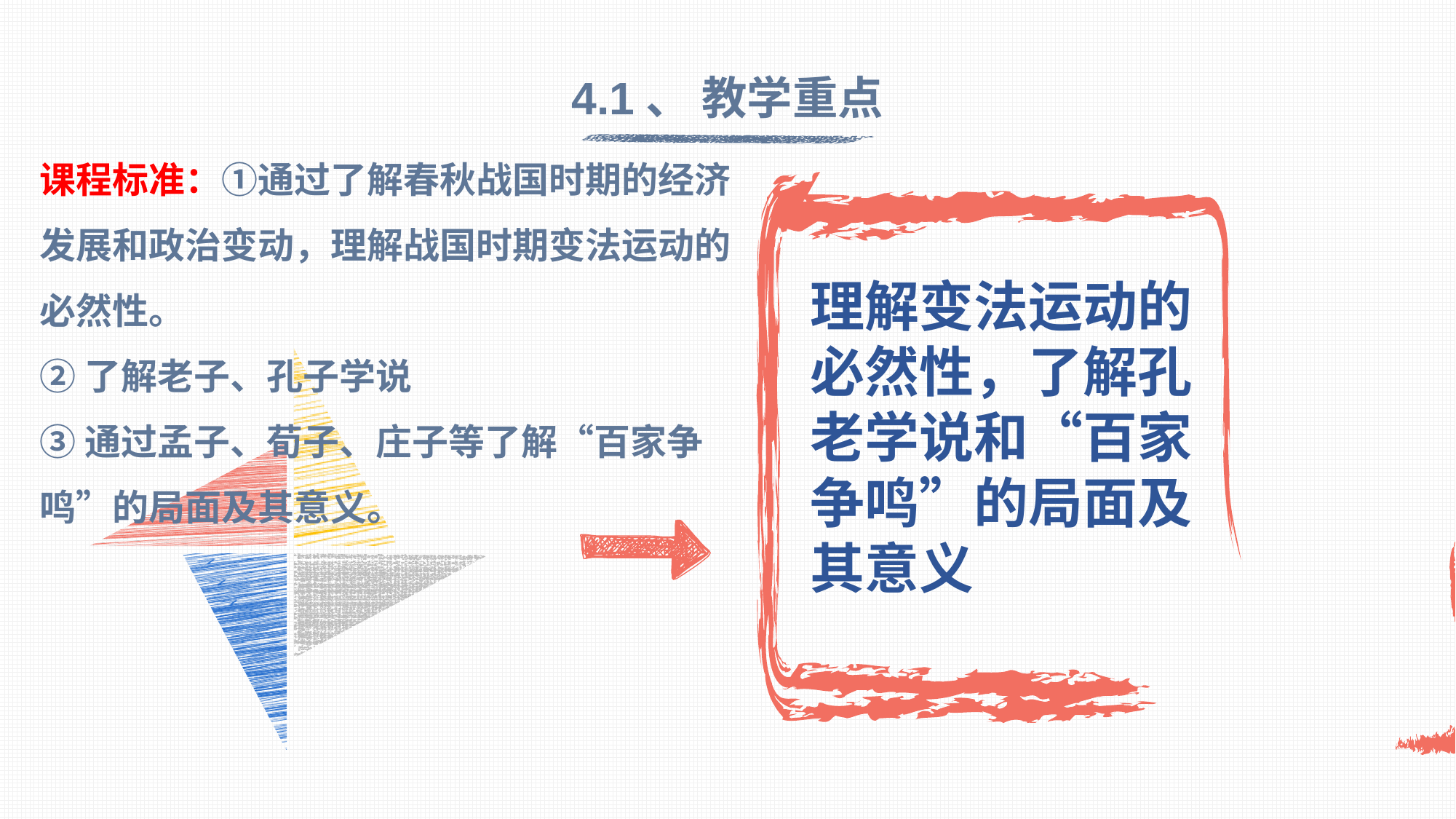

4.1、 教学重点

课程标准：①通过了解春秋战国时期的经济发展和政治变动，理解战国时期变法运动的必然性。
②了解老子、孔子学说
③通过孟子、荀子、庄子等了解“百家争鸣”的局面及其意义。

理解变法运动的必然性，了解孔老学说和“百家争鸣”的局面及其意义